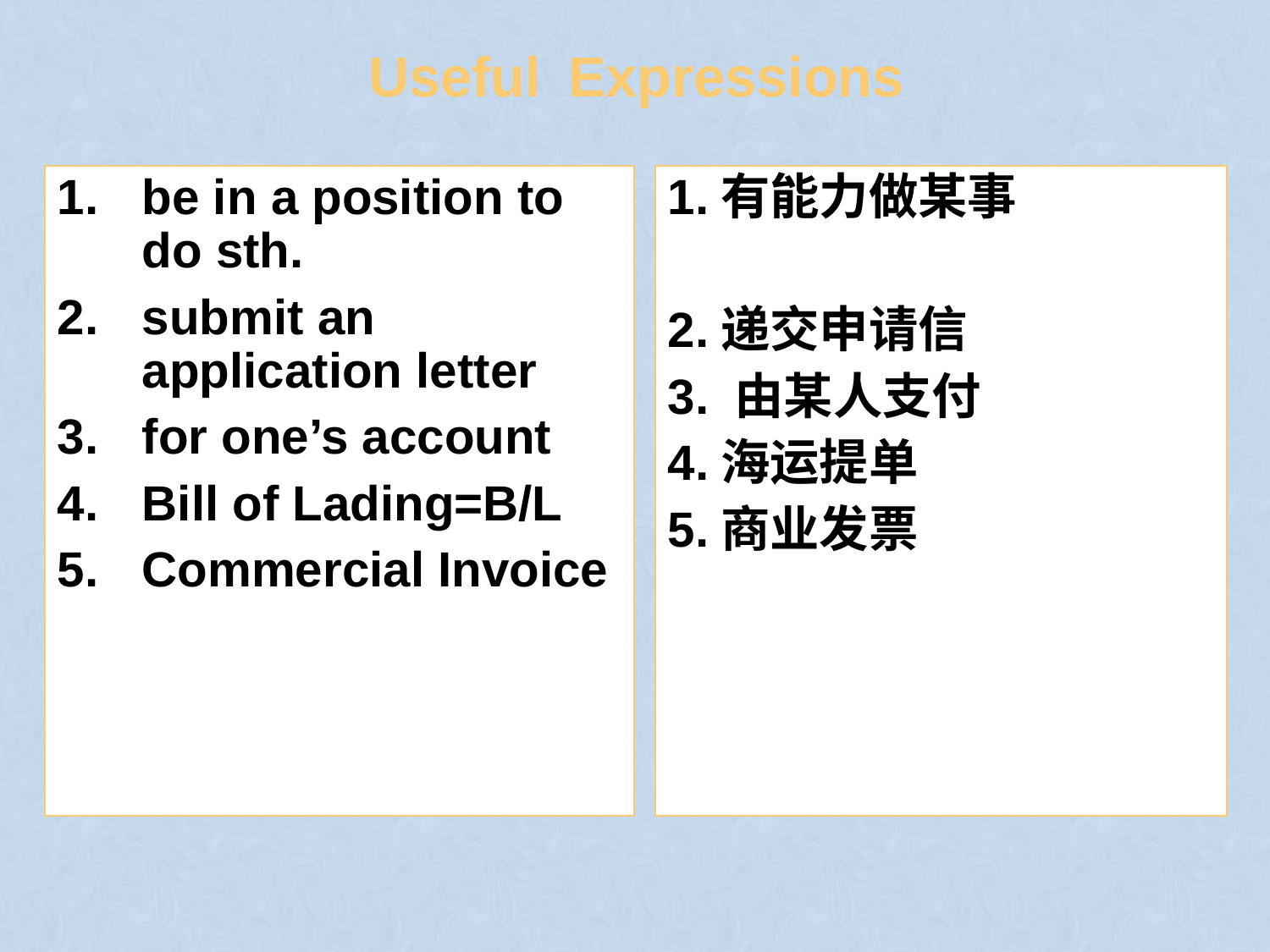

# Useful Expressions
be in a position to do sth.
submit an application letter
for one’s account
Bill of Lading=B/L
Commercial Invoice

1.有能力做某事

2.递交申请信
3. 由某人支付
4.海运提单
5.商业发票